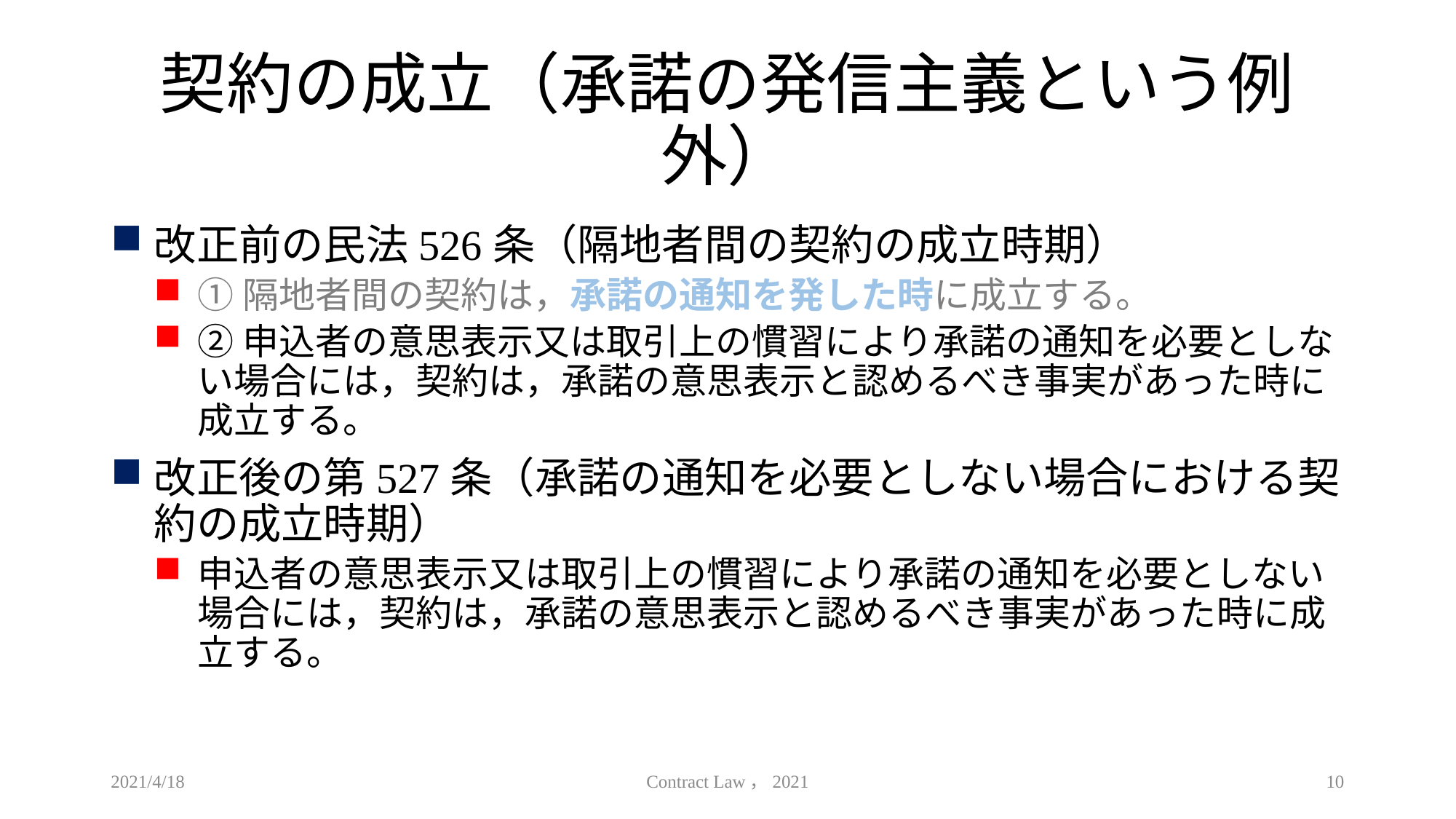

# 契約の成立（承諾の発信主義という例外）
改正前の民法526条（隔地者間の契約の成立時期）
①隔地者間の契約は，承諾の通知を発した時に成立する。
②申込者の意思表示又は取引上の慣習により承諾の通知を必要としない場合には，契約は，承諾の意思表示と認めるべき事実があった時に成立する。
改正後の第527条（承諾の通知を必要としない場合における契約の成立時期）
申込者の意思表示又は取引上の慣習により承諾の通知を必要としない
場合には，契約は，承諾の意思表示と認めるべき事実があった時に成立する。
2021/4/18
Contract Law，2021
10